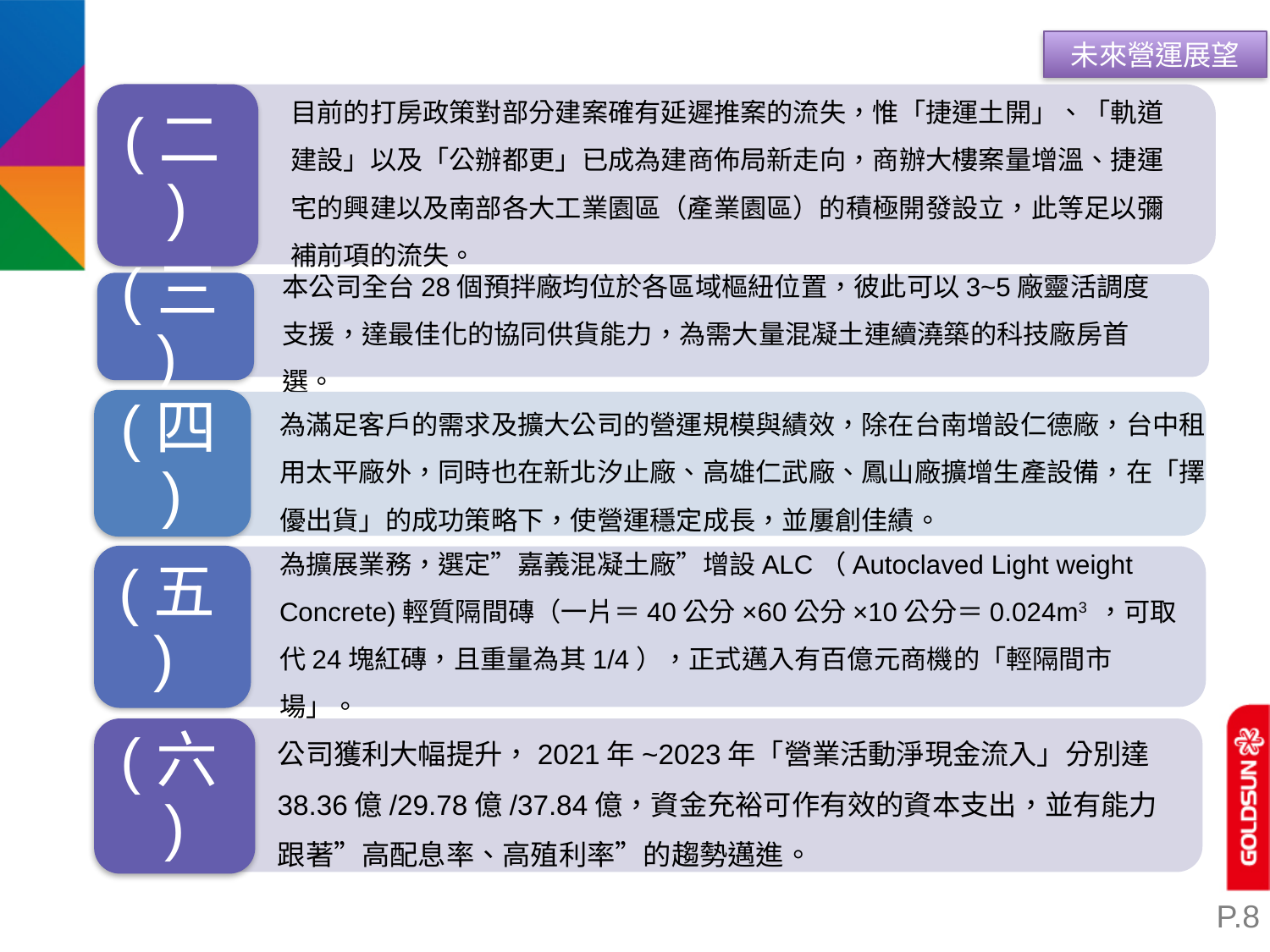

未來營運展望

(二)

目前的打房政策對部分建案確有延遲推案的流失，惟「捷運土開」、「軌道建設」以及「公辦都更」已成為建商佈局新走向，商辦大樓案量增溫、捷運宅的興建以及南部各大工業園區（產業園區）的積極開發設立，此等足以彌補前項的流失。

(三)

本公司全台28個預拌廠均位於各區域樞紐位置，彼此可以3~5廠靈活調度支援，達最佳化的協同供貨能力，為需大量混凝土連續澆築的科技廠房首選。

(四)

為滿足客戶的需求及擴大公司的營運規模與績效，除在台南增設仁德廠，台中租用太平廠外，同時也在新北汐止廠、高雄仁武廠、鳳山廠擴增生產設備，在「擇優出貨」的成功策略下，使營運穩定成長，並屢創佳績。

(五)

為擴展業務，選定”嘉義混凝土廠”增設ALC（Autoclaved Light weight Concrete)輕質隔間磚（一片＝40公分×60公分×10公分＝0.024m3 ，可取代24塊紅磚，且重量為其1/4），正式邁入有百億元商機的「輕隔間市場」。

(六)

公司獲利大幅提升，2021年~2023年「營業活動淨現金流入」分別達38.36億/29.78億/37.84億，資金充裕可作有效的資本支出，並有能力跟著”高配息率、高殖利率”的趨勢邁進。
P.8